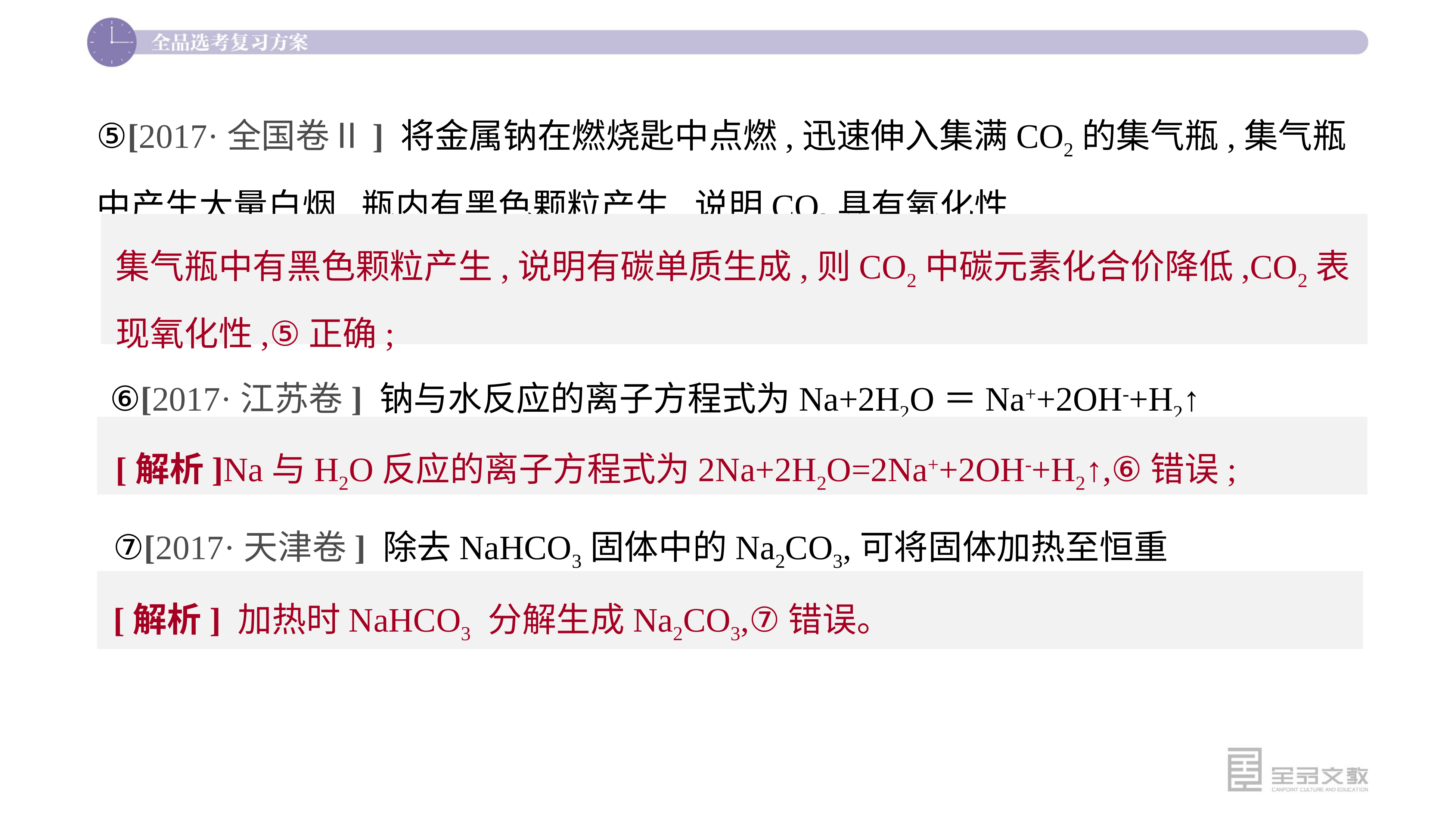

⑤[2017·全国卷Ⅱ] 将金属钠在燃烧匙中点燃,迅速伸入集满CO2的集气瓶,集气瓶中产生大量白烟,瓶内有黑色颗粒产生,说明CO2具有氧化性

集气瓶中有黑色颗粒产生,说明有碳单质生成,则CO2中碳元素化合价降低,CO2表现氧化性,⑤正确;
⑥[2017·江苏卷] 钠与水反应的离子方程式为Na+2H2O＝Na++2OH-+H2↑

[解析]Na与H2O反应的离子方程式为2Na+2H2O=2Na++2OH-+H2↑,⑥错误;
⑦[2017·天津卷] 除去NaHCO3固体中的Na2CO3,可将固体加热至恒重

[解析] 加热时NaHCO3 分解生成Na2CO3,⑦错误。